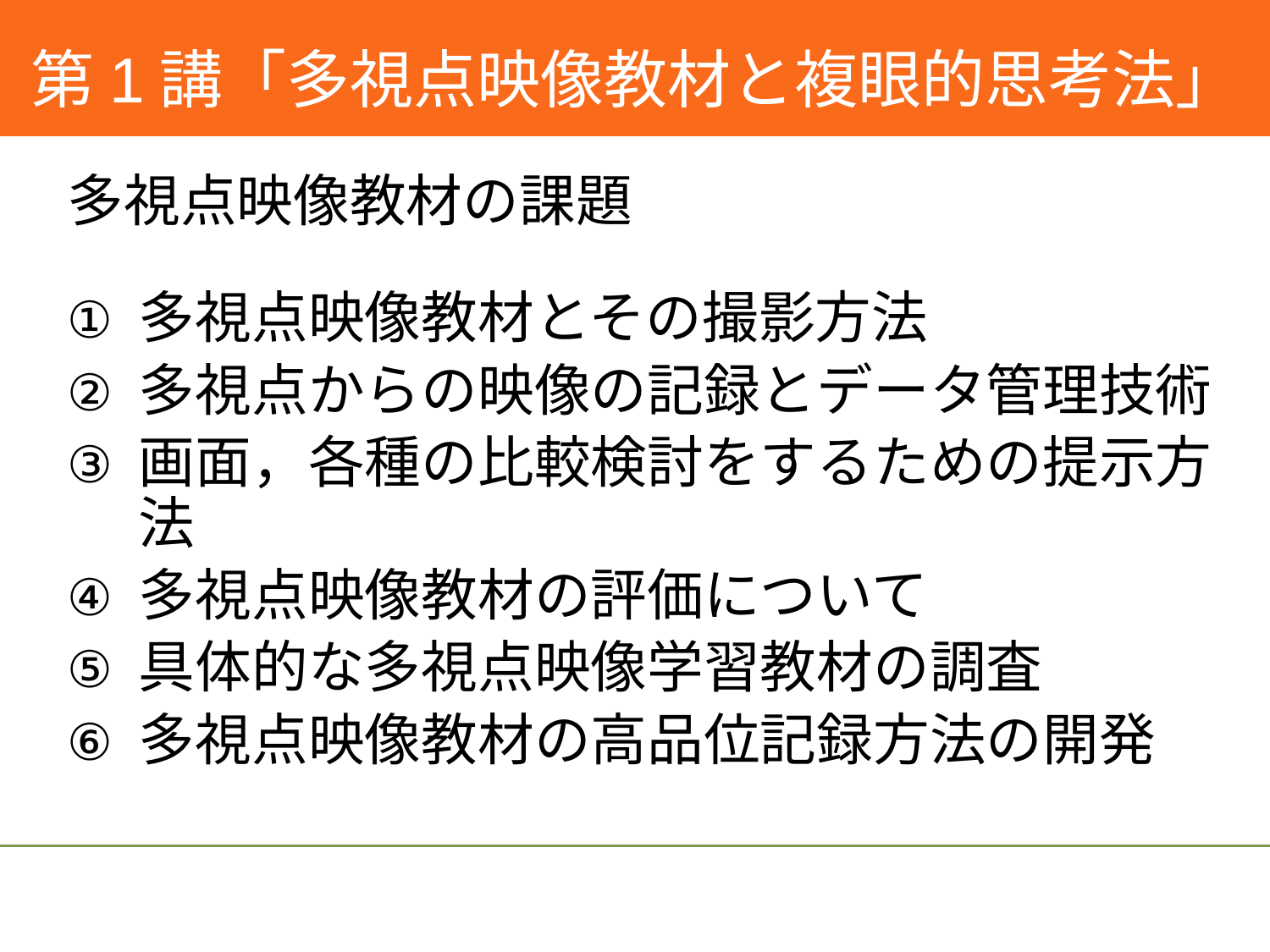

#
第1講「多視点映像教材と複眼的思考法」
多視点映像教材の課題

多視点映像教材とその撮影方法
多視点からの映像の記録とデータ管理技術
画面，各種の比較検討をするための提示方法
多視点映像教材の評価について
具体的な多視点映像学習教材の調査
多視点映像教材の高品位記録方法の開発